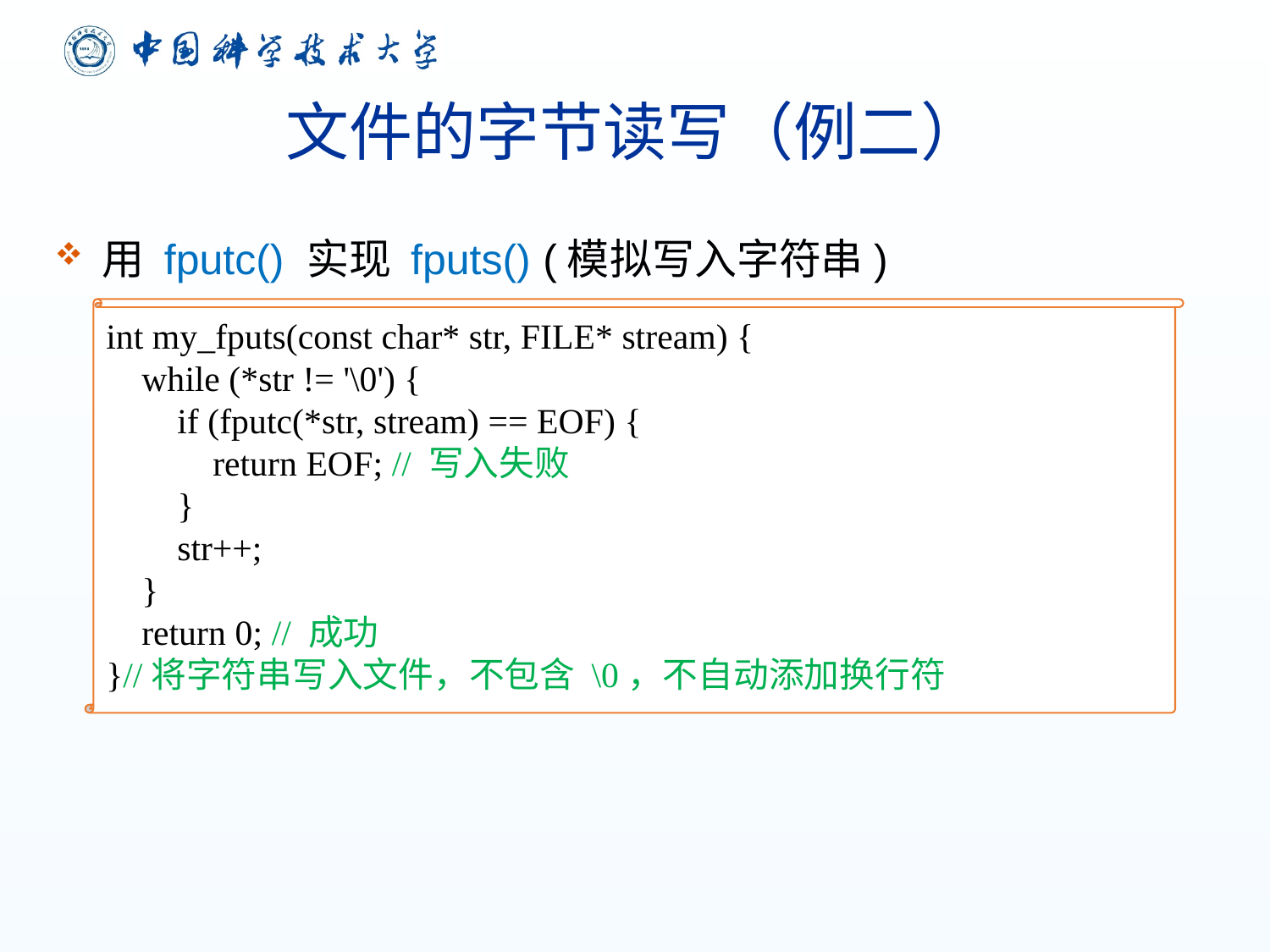

# 文件的字节读写（例二）
用 fputc() 实现 fputs() (模拟写入字符串)
int my_fputs(const char* str, FILE* stream) {
    while (*str != '\0') {
        if (fputc(*str, stream) == EOF) {
            return EOF; // 写入失败
        }
        str++;
    }
    return 0; // 成功
}//将字符串写入文件，不包含 \0，不自动添加换行符